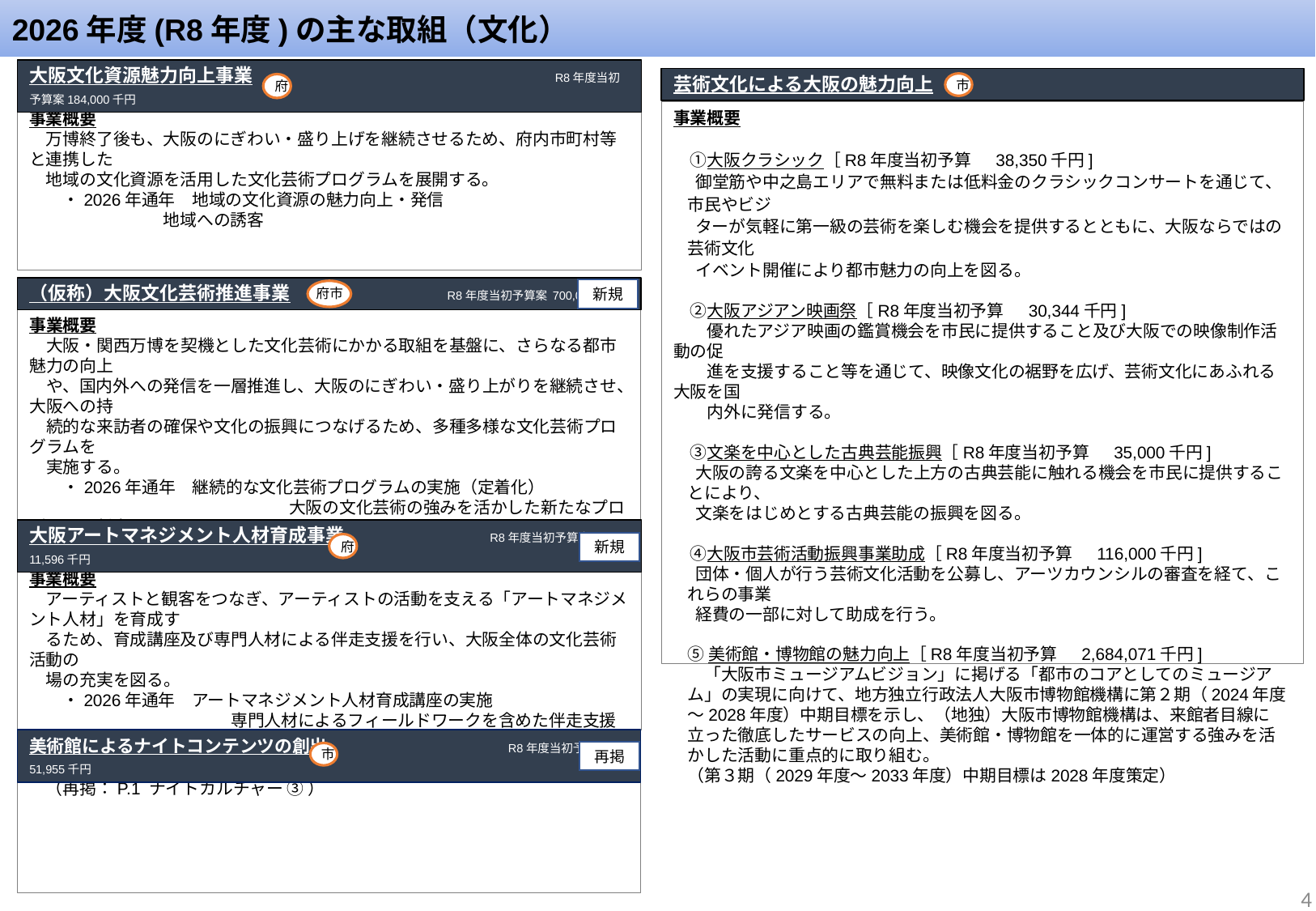

2026年度(R8年度)の主な取組（文化）
芸術文化による大阪の魅力向上
事業概要

　①大阪クラシック［R8年度当初予算　 38,350千円]
 御堂筋や中之島エリアで無料または低料金のクラシックコンサートを通じて、市民やビジ
 ターが気軽に第一級の芸術を楽しむ機会を提供するとともに、大阪ならではの芸術文化
 イベント開催により都市魅力の向上を図る。

　②大阪アジアン映画祭［R8年度当初予算　 30,344千円]
　　優れたアジア映画の鑑賞機会を市民に提供すること及び大阪での映像制作活動の促
　　進を支援すること等を通じて、映像文化の裾野を広げ、芸術文化にあふれる大阪を国
　　内外に発信する。

　③文楽を中心とした古典芸能振興［R8年度当初予算　 35,000千円]
 大阪の誇る文楽を中心とした上方の古典芸能に触れる機会を市民に提供することにより、
 文楽をはじめとする古典芸能の振興を図る。

　④大阪市芸術活動振興事業助成［R8年度当初予算　 116,000千円]
 団体・個人が行う芸術文化活動を公募し、アーツカウンシルの審査を経て、これらの事業
 経費の一部に対して助成を行う。

⑤美術館・博物館の魅力向上［R8年度当初予算　 2,684,071千円]
　「大阪市ミュージアムビジョン」に掲げる「都市のコアとしてのミュージアム」の実現に向けて、地方独立行政法人大阪市博物館機構に第２期（2024年度～2028年度）中期目標を示し、（地独）大阪市博物館機構は、来館者目線に立った徹底したサービスの向上、美術館・博物館を一体的に運営する強みを活かした活動に重点的に取り組む。
（第３期（2029年度～2033年度）中期目標は2028年度策定）

大阪文化資源魅力向上事業　　　　　　　　　　　　　　　　R8年度当初予算案184,000千円
事業概要
　万博終了後も、大阪のにぎわい・盛り上げを継続させるため、府内市町村等と連携した
　地域の文化資源を活用した文化芸術プログラムを展開する。
　　・2026年通年　地域の文化資源の魅力向上・発信
地域への誘客

市
府
府市

（仮称）大阪文化芸術推進事業　　　　　 　　　　　R8年度当初予算案 700,000千円
事業概要
　大阪・関西万博を契機とした文化芸術にかかる取組を基盤に、さらなる都市魅力の向上
　や、国内外への発信を一層推進し、大阪のにぎわい・盛り上がりを継続させ、大阪への持
　続的な来訪者の確保や文化の振興につなげるため、多種多様な文化芸術プログラムを
　実施する。
　　・2026年通年　継続的な文化芸術プログラムの実施（定着化）
		　大阪の文化芸術の強みを活かした新たなプログラムの創出
		　国内外への大阪の文化芸術の魅力発信
新規
再掲
大阪アートマネジメント人材育成事業　　　　　 　　　　R8年度当初予算案 11,596千円
事業概要
　アーティストと観客をつなぎ、アーティストの活動を支える「アートマネジメント人材」を育成す
　るため、育成講座及び専門人材による伴走支援を行い、大阪全体の文化芸術活動の
　場の充実を図る。
　　・2026年通年　アートマネジメント人材育成講座の実施
　　　　　　　　　　　　専門人材によるフィールドワークを含めた伴走支援
新規
府
美術館によるナイトコンテンツの創出　　　　　　　　　　R8年度当初予算案　51,955千円
市
　（再掲：P.1 ナイトカルチャー ③ ）
再掲
4